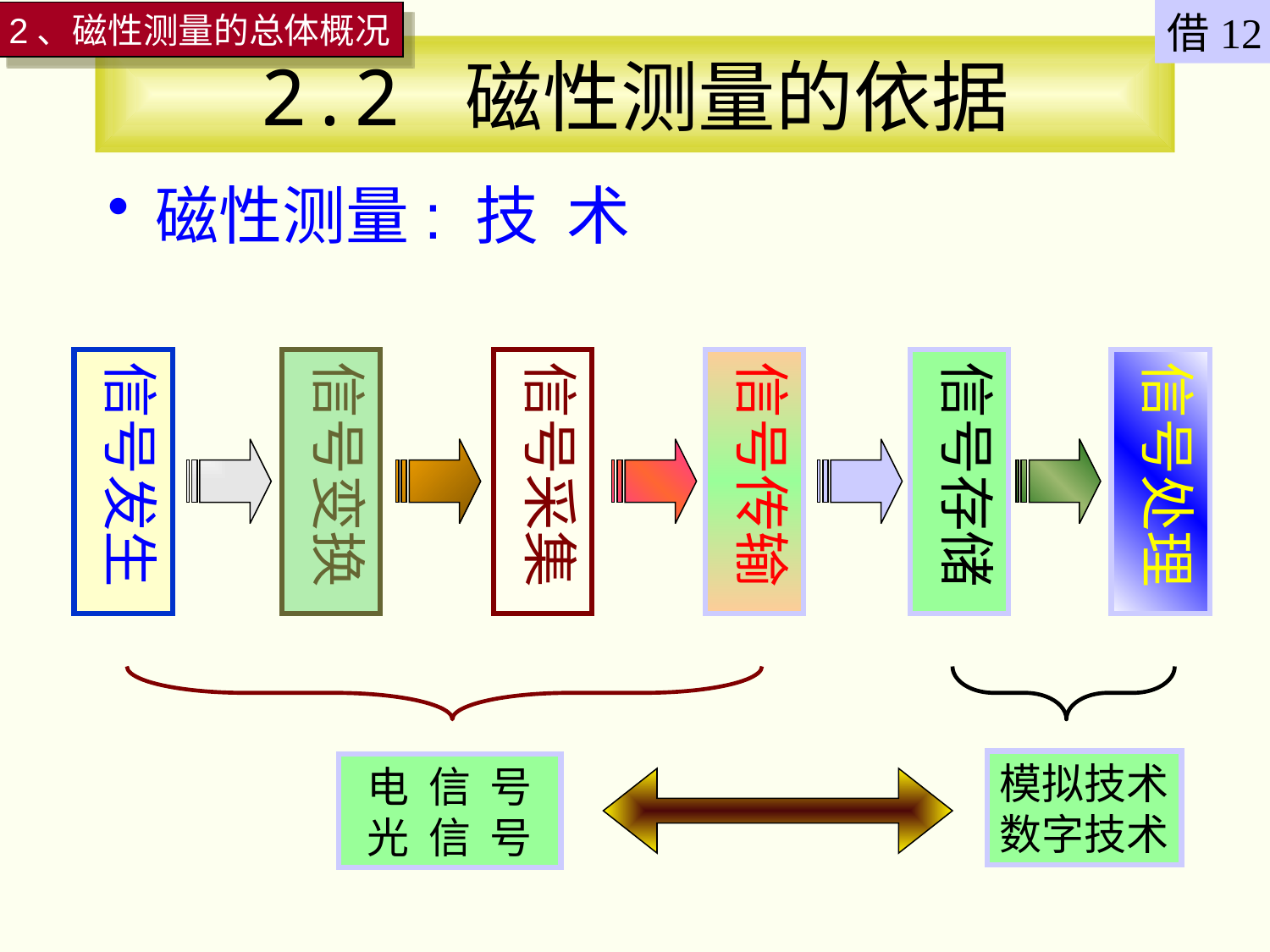

借12
2、磁性测量的总体概况
# 2.2 磁性测量的依据
磁性测量: 技  术
信号发生
信号变换
信号采集
信号传输
信号存储
信号处理

电  信  号
光  信  号
模拟技术
数字技术